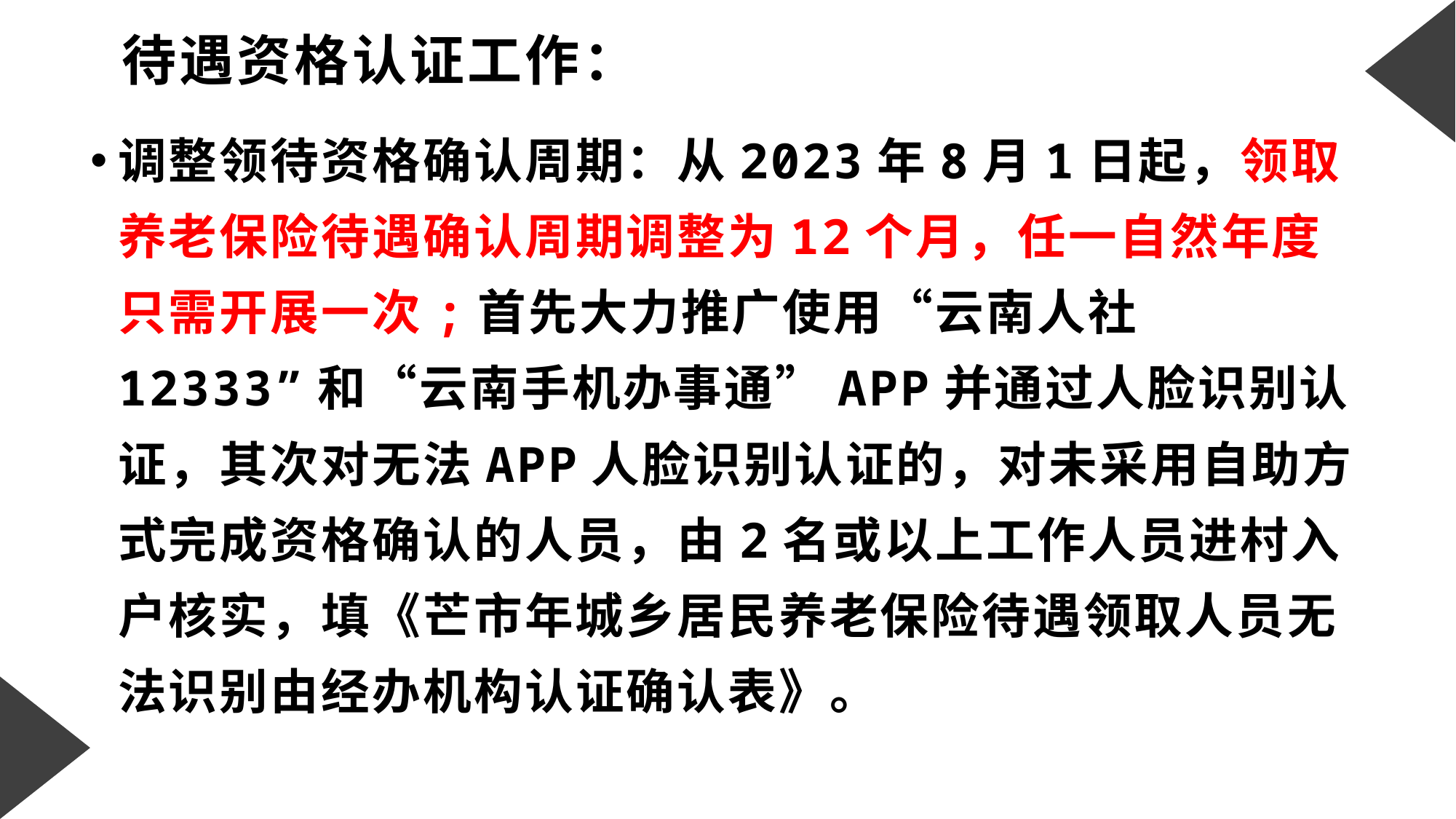

# 待遇资格认证工作：
调整领待资格确认周期：从2023年8月1日起，领取养老保险待遇确认周期调整为12个月，任一自然年度只需开展一次;首先大力推广使用“云南人社12333”和“云南手机办事通”APP并通过人脸识别认证，其次对无法APP人脸识别认证的，对未采用自助方式完成资格确认的人员，由2名或以上工作人员进村入户核实，填《芒市年城乡居民养老保险待遇领取人员无法识别由经办机构认证确认表》。